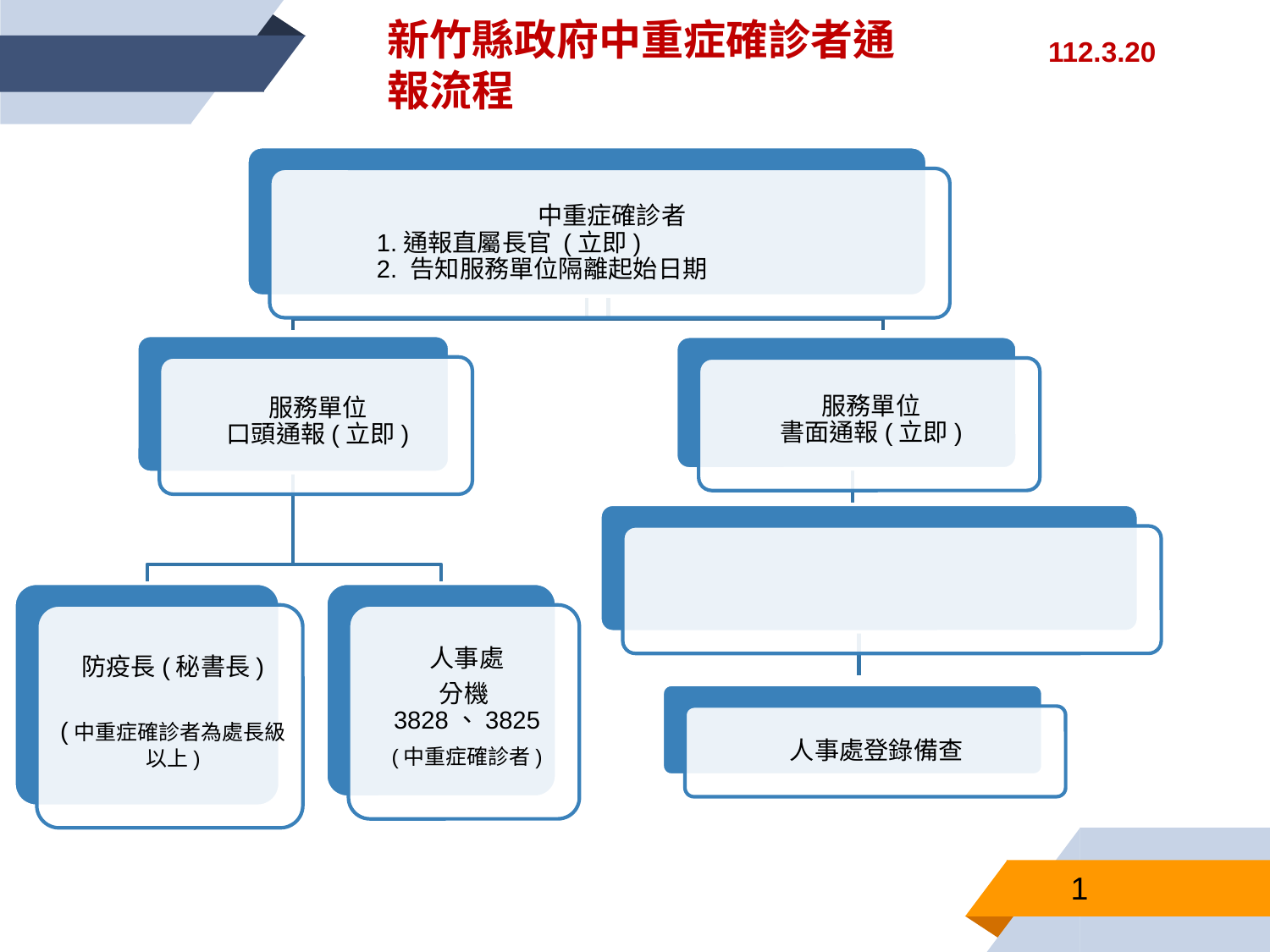

新竹縣政府中重症確診者通報流程
112.3.20
中重症確診者
             1.通報直屬長官 (立即)
             2. 告知服務單位隔離起始日期
服務單位
口頭通報(立即)
防疫長(秘書長)

(中重症確診者為處長級以上)
人事處
分機3828、3825
(中重症確診者)
服務單位
書面通報(立即)
服務單位將「本府中重症確診人員回報單」mail至本府

防疫通報信箱hchgep111@hchg.gov.tw
人事處登錄備查
1